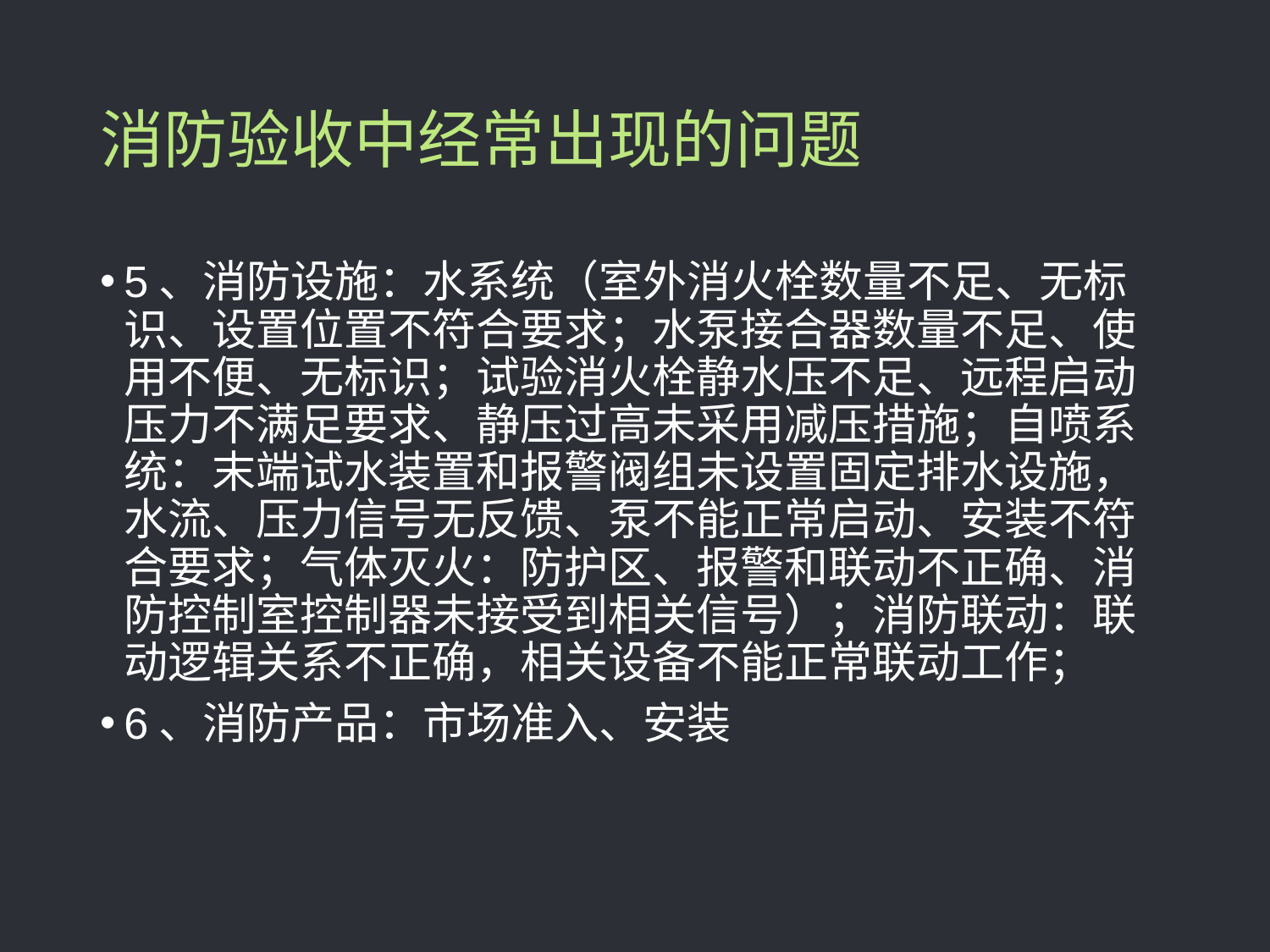

# 消防验收中经常出现的问题
5、消防设施：水系统（室外消火栓数量不足、无标识、设置位置不符合要求；水泵接合器数量不足、使用不便、无标识；试验消火栓静水压不足、远程启动压力不满足要求、静压过高未采用减压措施；自喷系统：末端试水装置和报警阀组未设置固定排水设施，水流、压力信号无反馈、泵不能正常启动、安装不符合要求；气体灭火：防护区、报警和联动不正确、消防控制室控制器未接受到相关信号）；消防联动：联动逻辑关系不正确，相关设备不能正常联动工作；
6、消防产品：市场准入、安装
18